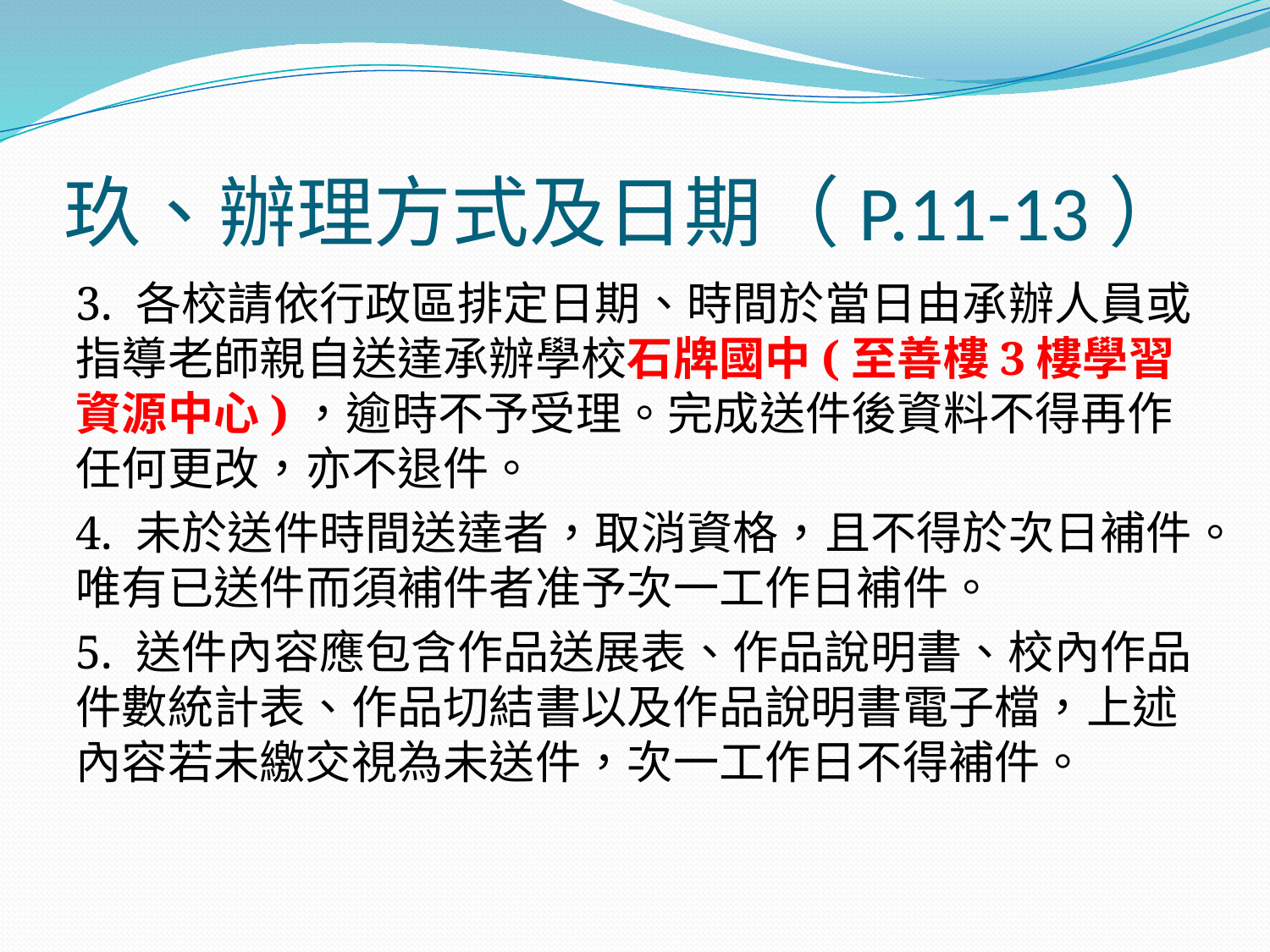

# 玖、辦理方式及日期（P.11-13）
3. 各校請依行政區排定日期、時間於當日由承辦人員或指導老師親自送達承辦學校石牌國中(至善樓3樓學習資源中心)，逾時不予受理。完成送件後資料不得再作任何更改，亦不退件。
4. 未於送件時間送達者，取消資格，且不得於次日補件。唯有已送件而須補件者准予次一工作日補件。
5. 送件內容應包含作品送展表、作品說明書、校內作品件數統計表、作品切結書以及作品說明書電子檔，上述內容若未繳交視為未送件，次一工作日不得補件。